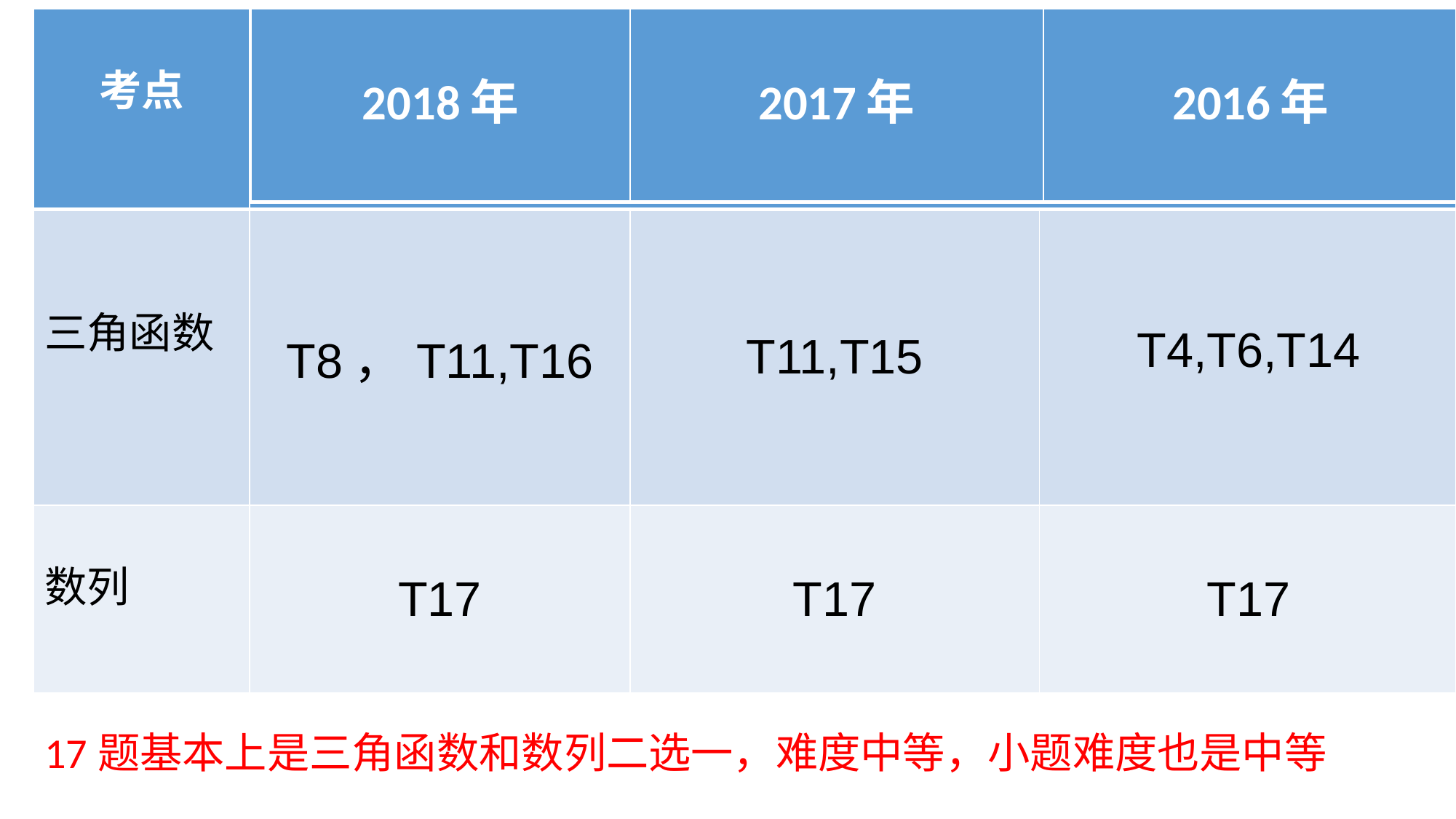

| 考点 |  |  |  |
| --- | --- | --- | --- |
| 三角函数 | T8，T11,T16 | T11,T15 | T4,T6,T14 |
| 数列 | T17 | T17 | T17 |
| 2018年 | 2017年 | 2016年 |
| --- | --- | --- |
#
17题基本上是三角函数和数列二选一，难度中等，小题难度也是中等